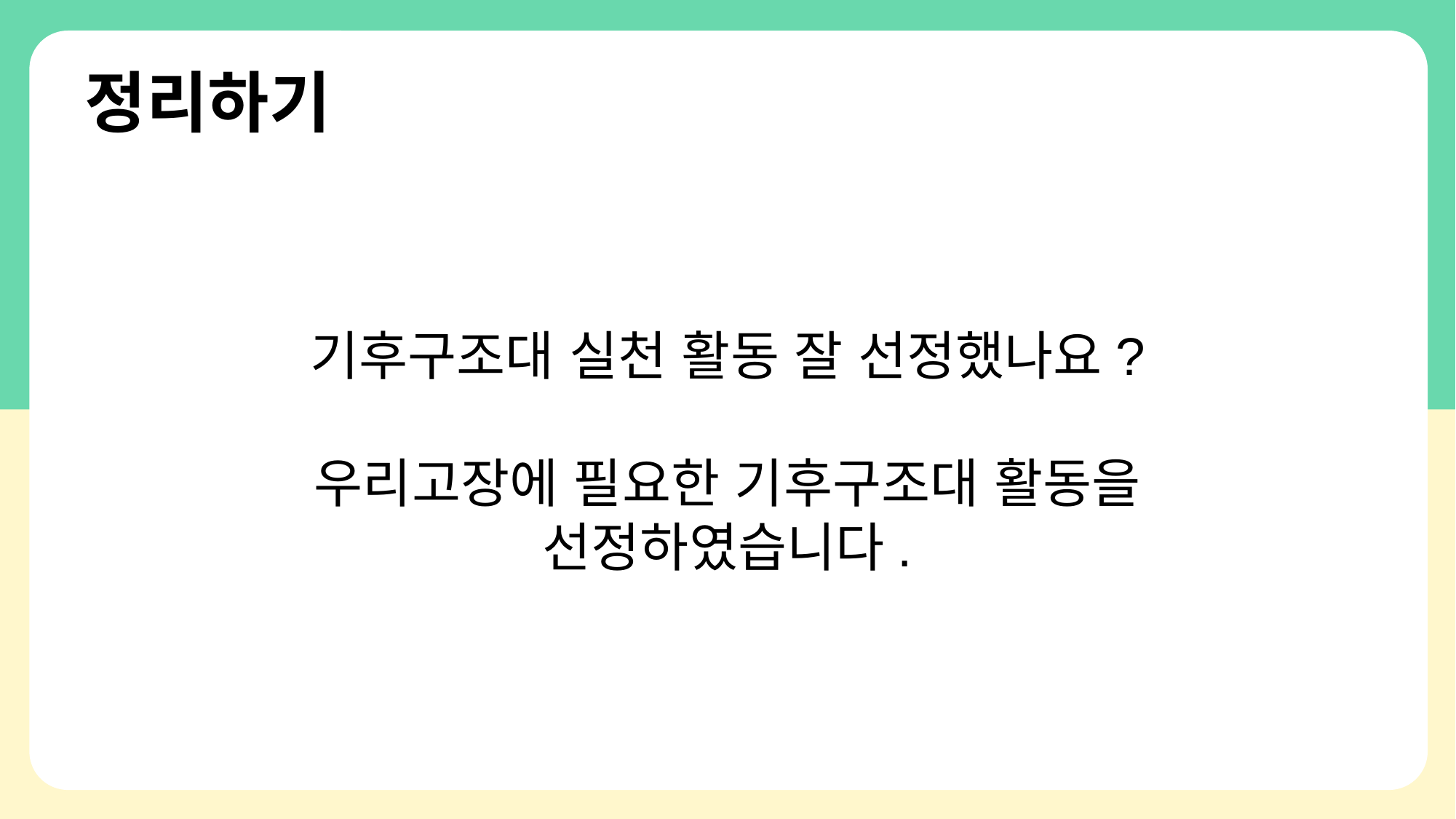

# 정리하기
기후구조대 실천 활동 잘 선정했나요?

우리고장에 필요한 기후구조대 활동을
선정하였습니다.